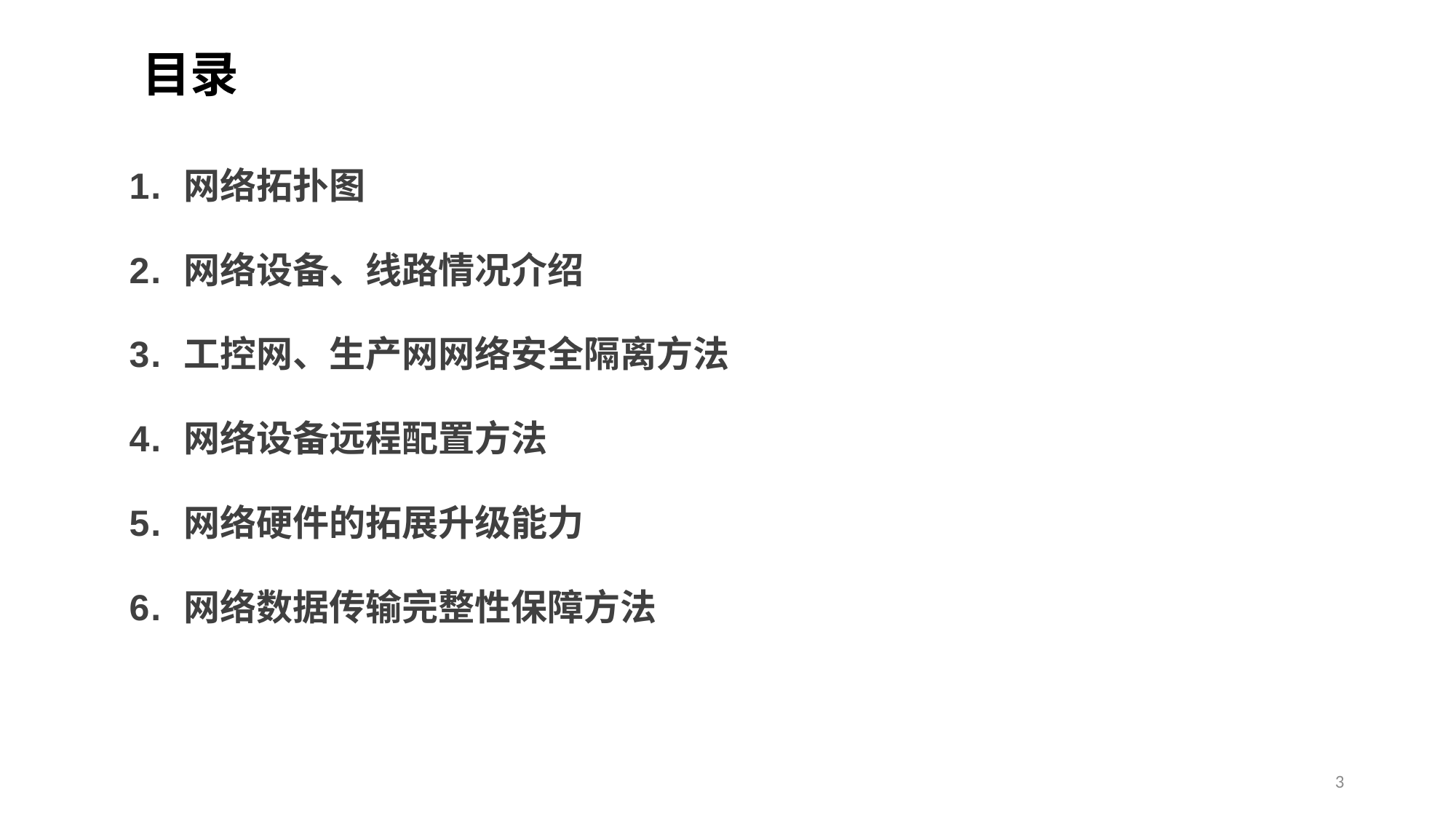

目录
网络拓扑图
网络设备、线路情况介绍
工控网、生产网网络安全隔离方法
网络设备远程配置方法
网络硬件的拓展升级能力
网络数据传输完整性保障方法
3